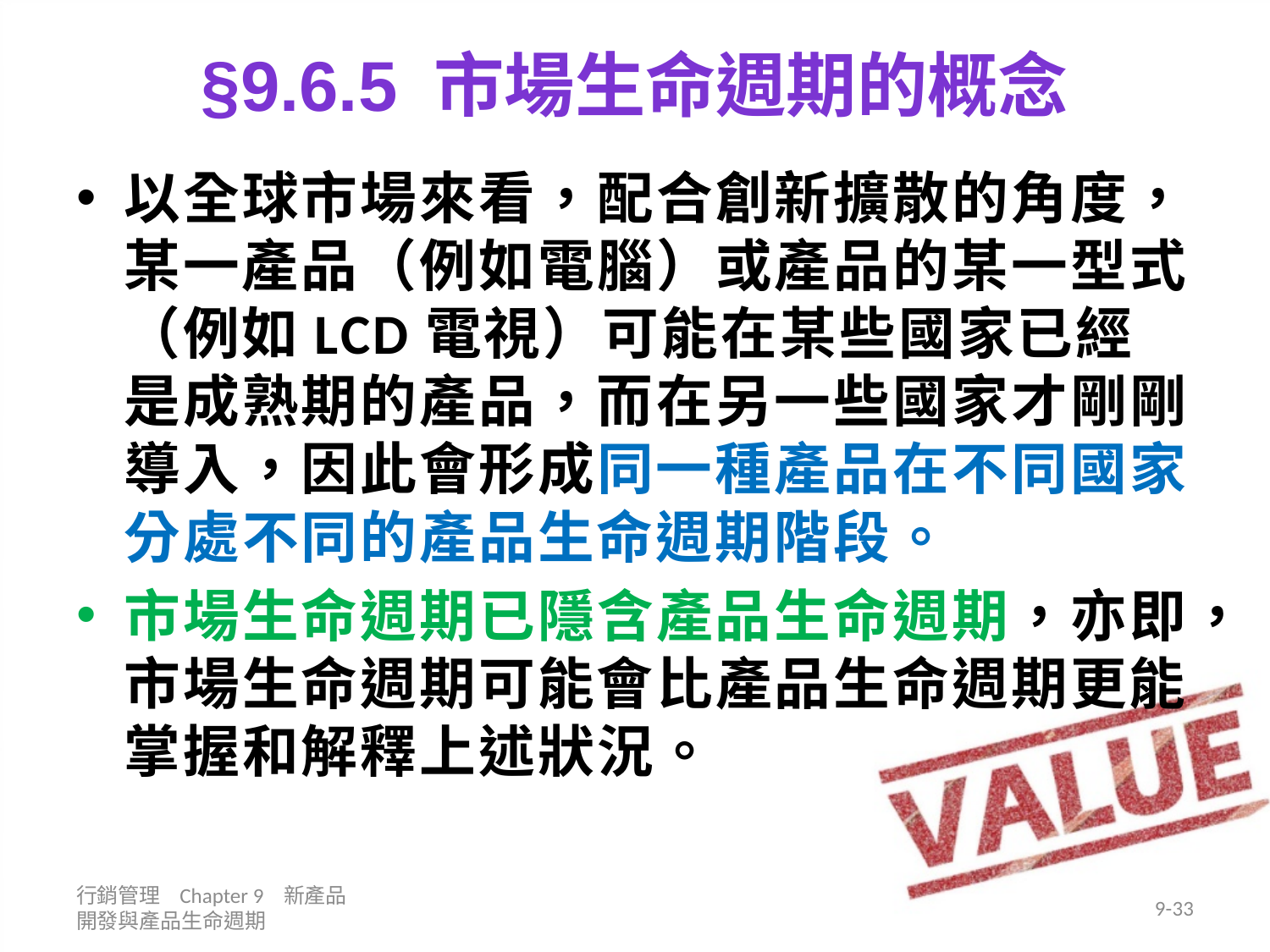

# §9.6.5 市場生命週期的概念
以全球市場來看，配合創新擴散的角度，某一產品（例如電腦）或產品的某一型式（例如LCD電視）可能在某些國家已經是成熟期的產品，而在另一些國家才剛剛導入，因此會形成同一種產品在不同國家分處不同的產品生命週期階段。
市場生命週期已隱含產品生命週期，亦即，市場生命週期可能會比產品生命週期更能掌握和解釋上述狀況。

行銷管理   Chapter 9   新產品開發與產品生命週期
9-33